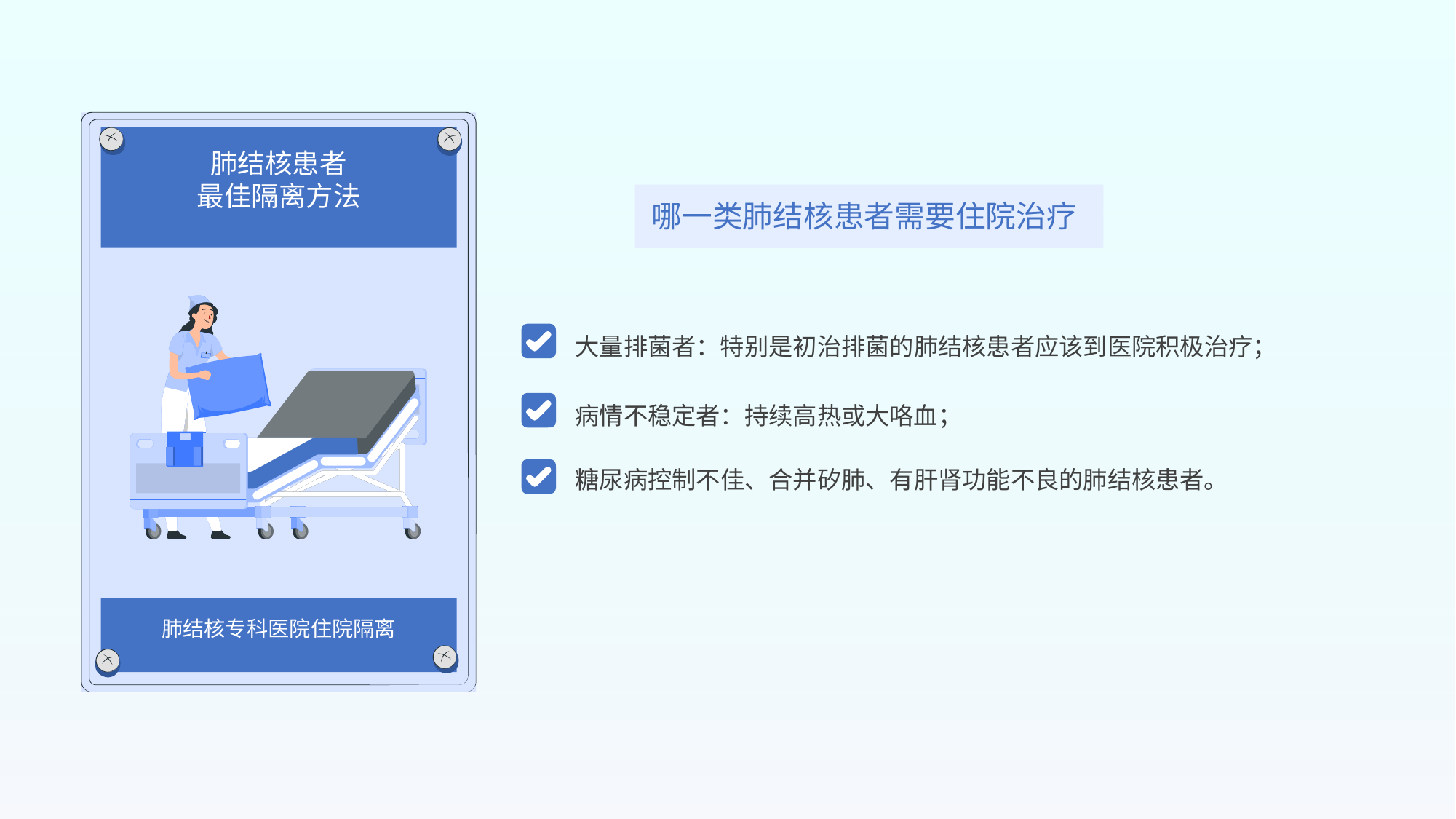

肺结核患者
最佳隔离方法

肺结核专科医院住院隔离

哪一类肺结核患者需要住院治疗
大量排菌者：特别是初治排菌的肺结核患者应该到医院积极治疗；

病情不稳定者：持续高热或大咯血；

糖尿病控制不佳、合并矽肺、有肝肾功能不良的肺结核患者。